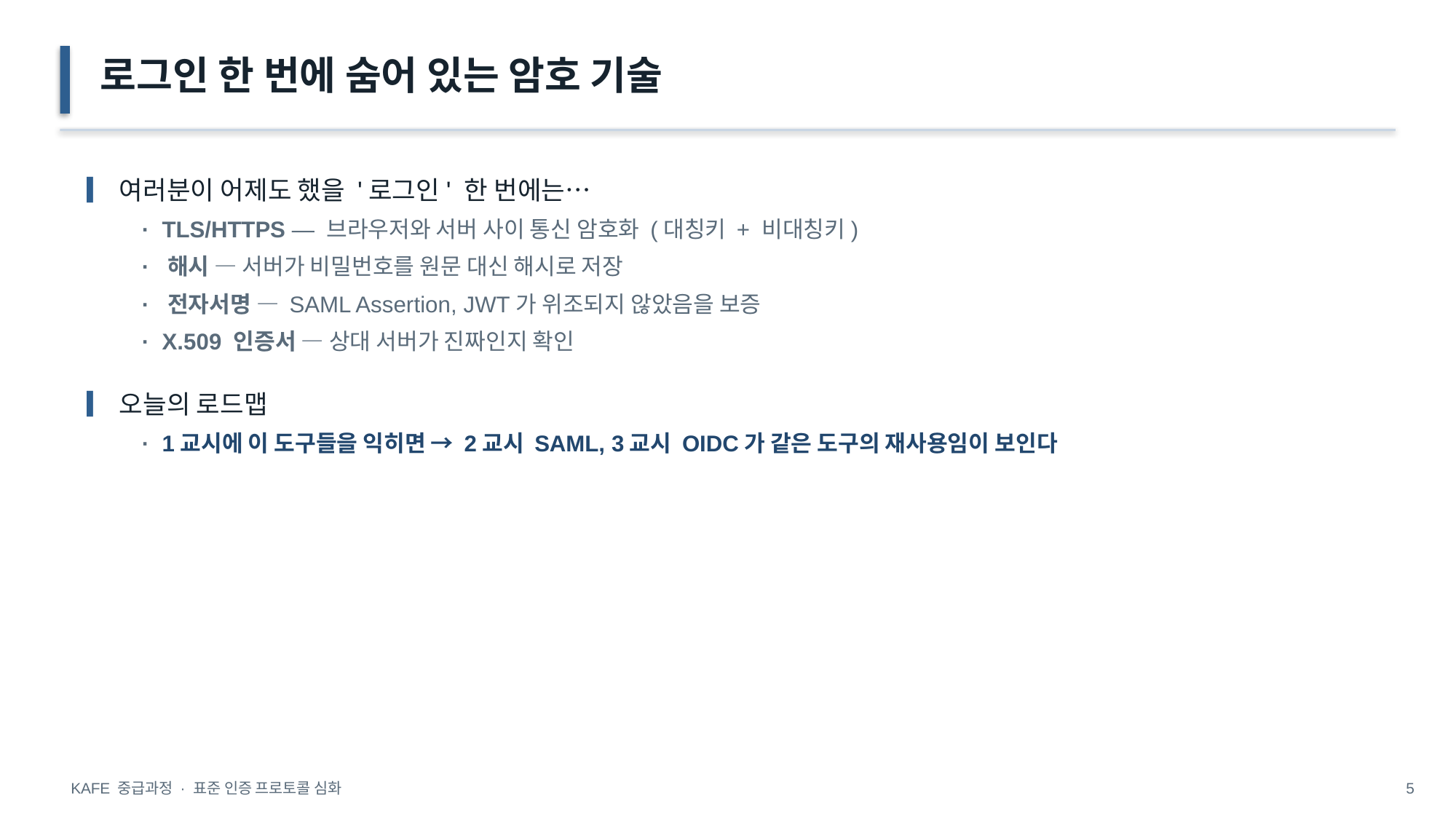

로그인 한 번에 숨어 있는 암호 기술

▎여러분이 어제도 했을 '로그인' 한 번에는…
·  TLS/HTTPS — 브라우저와 서버 사이 통신 암호화 (대칭키 + 비대칭키)
·  해시 — 서버가 비밀번호를 원문 대신 해시로 저장
·  전자서명 — SAML Assertion, JWT가 위조되지 않았음을 보증
·  X.509 인증서 — 상대 서버가 진짜인지 확인
▎오늘의 로드맵
·  1교시에 이 도구들을 익히면 → 2교시 SAML, 3교시 OIDC가 같은 도구의 재사용임이 보인다
KAFE 중급과정 · 표준 인증 프로토콜 심화
5